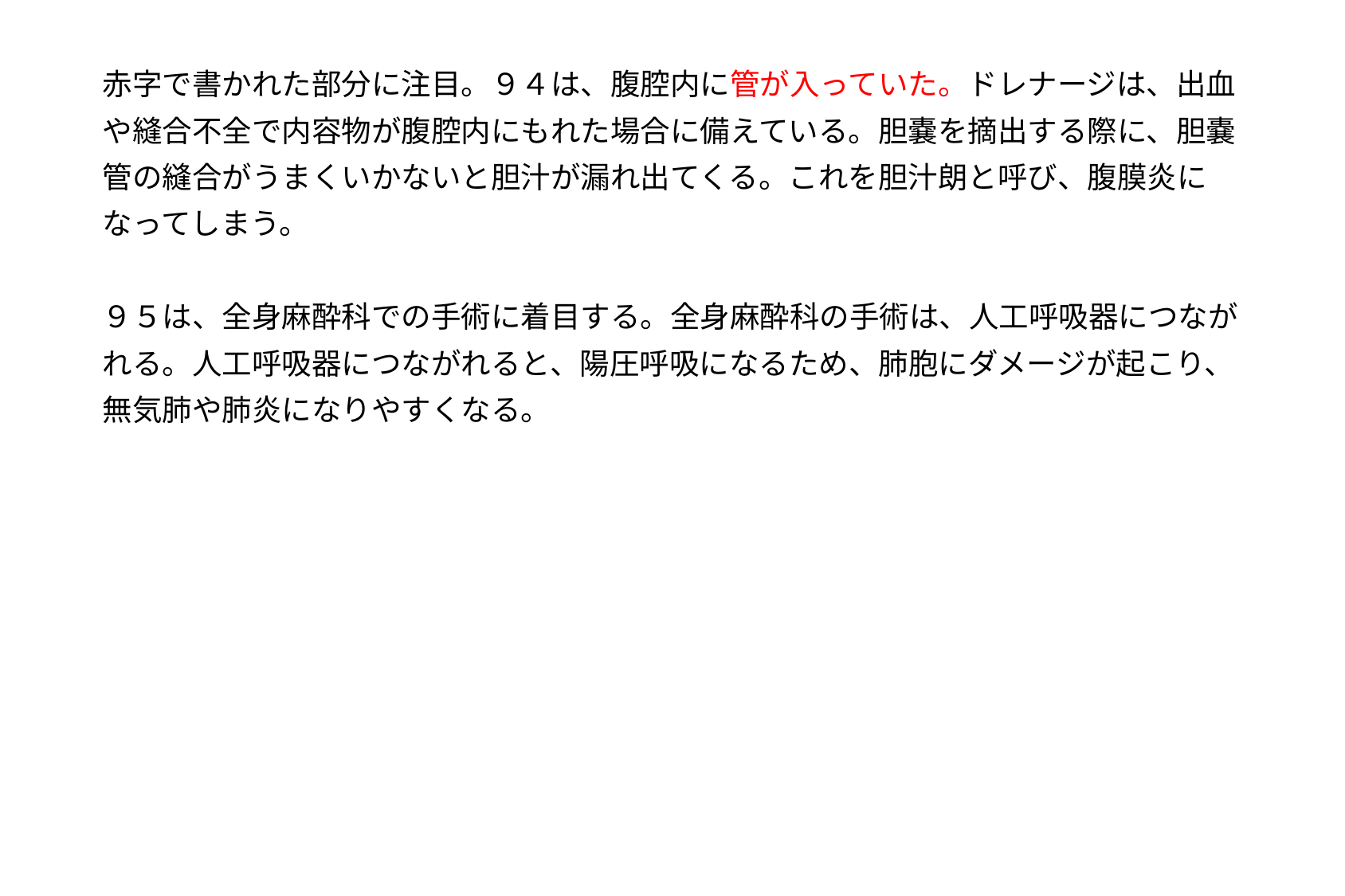

赤字で書かれた部分に注目。９４は、腹腔内に管が入っていた。ドレナージは、出血や縫合不全で内容物が腹腔内にもれた場合に備えている。胆嚢を摘出する際に、胆嚢管の縫合がうまくいかないと胆汁が漏れ出てくる。これを胆汁朗と呼び、腹膜炎になってしまう。

９５は、全身麻酔科での手術に着目する。全身麻酔科の手術は、人工呼吸器につながれる。人工呼吸器につながれると、陽圧呼吸になるため、肺胞にダメージが起こり、無気肺や肺炎になりやすくなる。